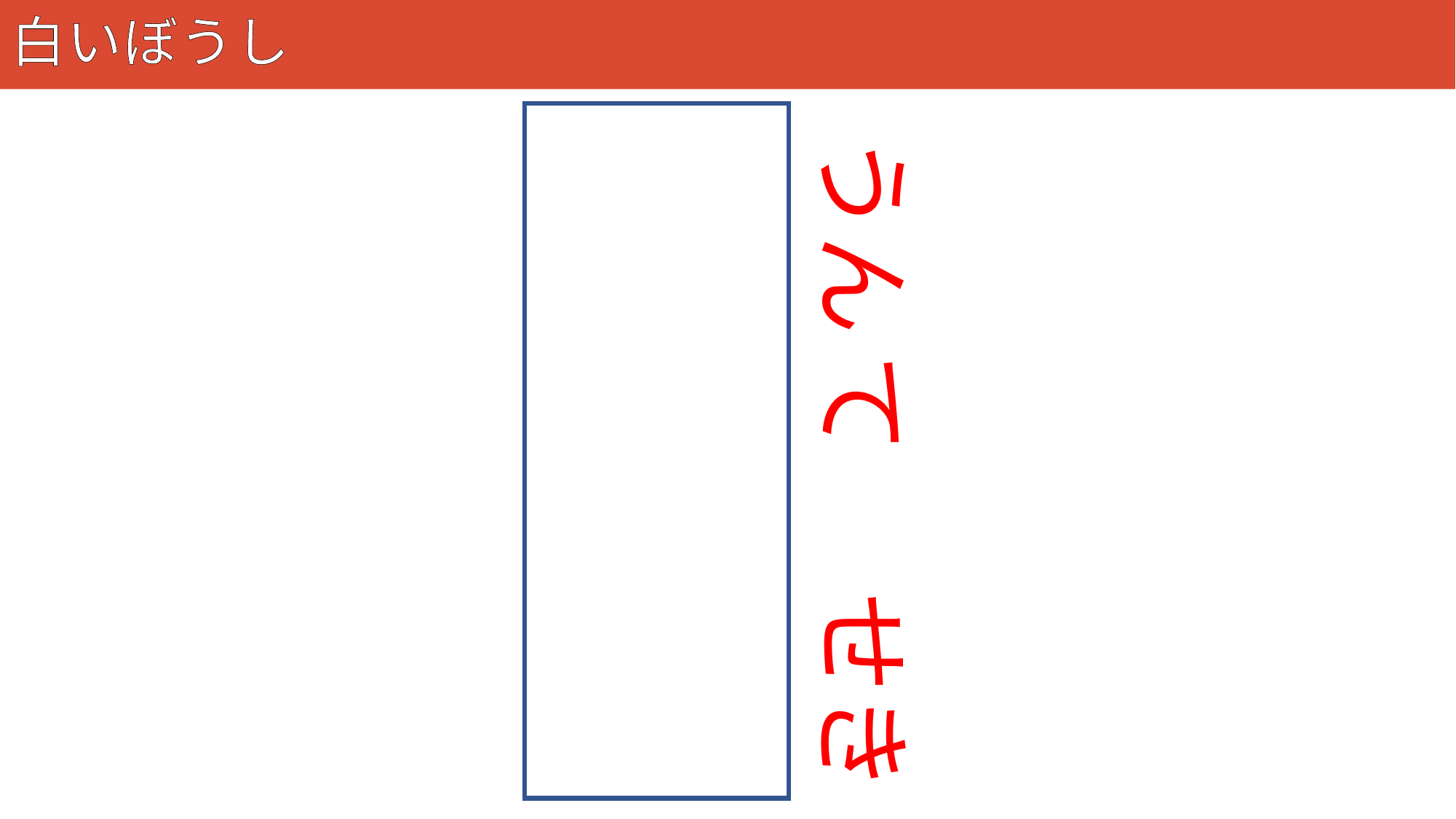

# 白いぼうし
5

運転席
うん
てん
せき